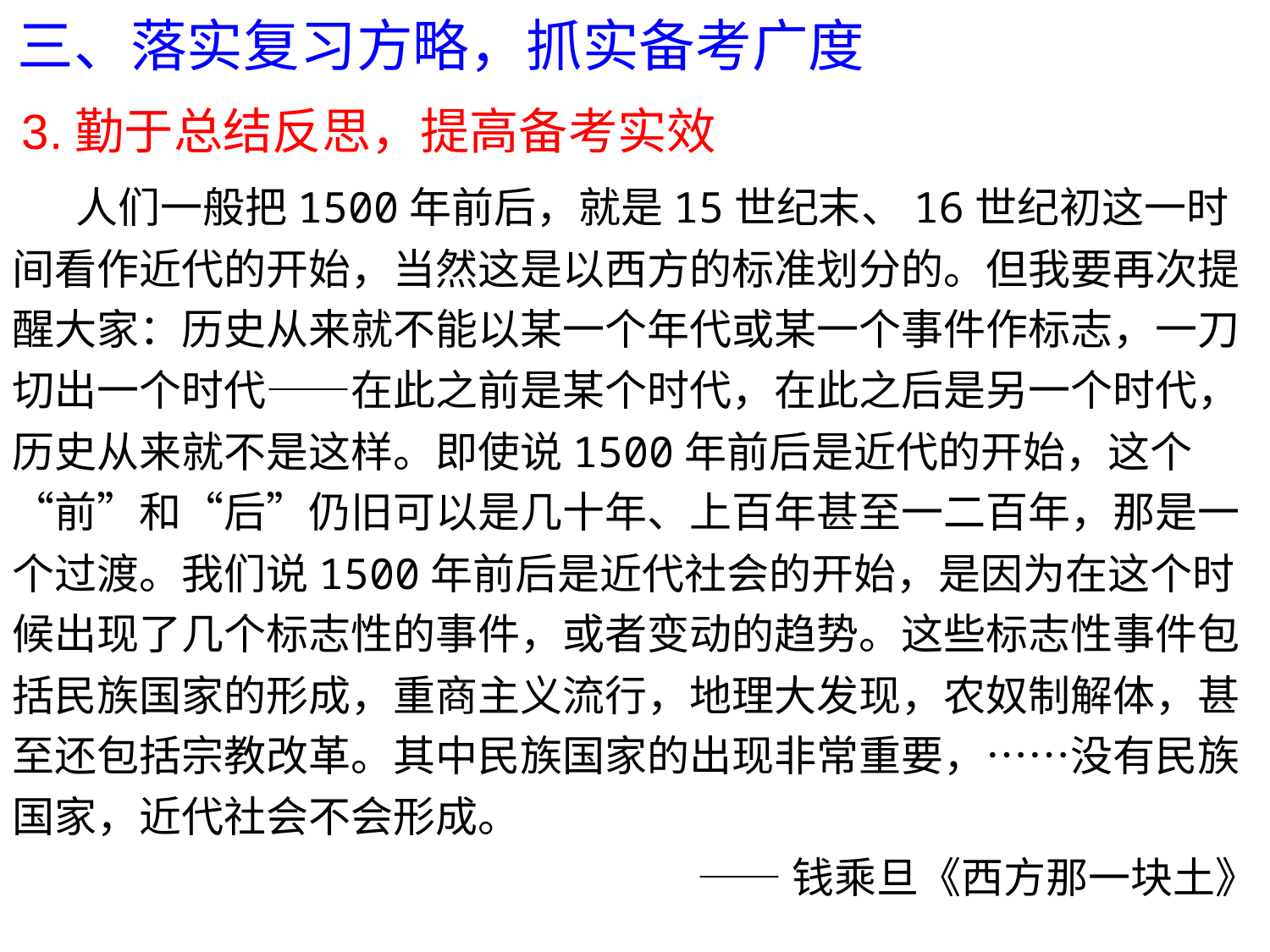

三、落实复习方略，抓实备考广度
3.勤于总结反思，提高备考实效
人们一般把1500年前后，就是15世纪末、16世纪初这一时间看作近代的开始，当然这是以西方的标准划分的。但我要再次提醒大家：历史从来就不能以某一个年代或某一个事件作标志，一刀切出一个时代——在此之前是某个时代，在此之后是另一个时代，历史从来就不是这样。即使说1500年前后是近代的开始，这个“前”和“后”仍旧可以是几十年、上百年甚至一二百年，那是一个过渡。我们说1500年前后是近代社会的开始，是因为在这个时候出现了几个标志性的事件，或者变动的趋势。这些标志性事件包括民族国家的形成，重商主义流行，地理大发现，农奴制解体，甚至还包括宗教改革。其中民族国家的出现非常重要，……没有民族国家，近代社会不会形成。
——钱乘旦《西方那一块土》